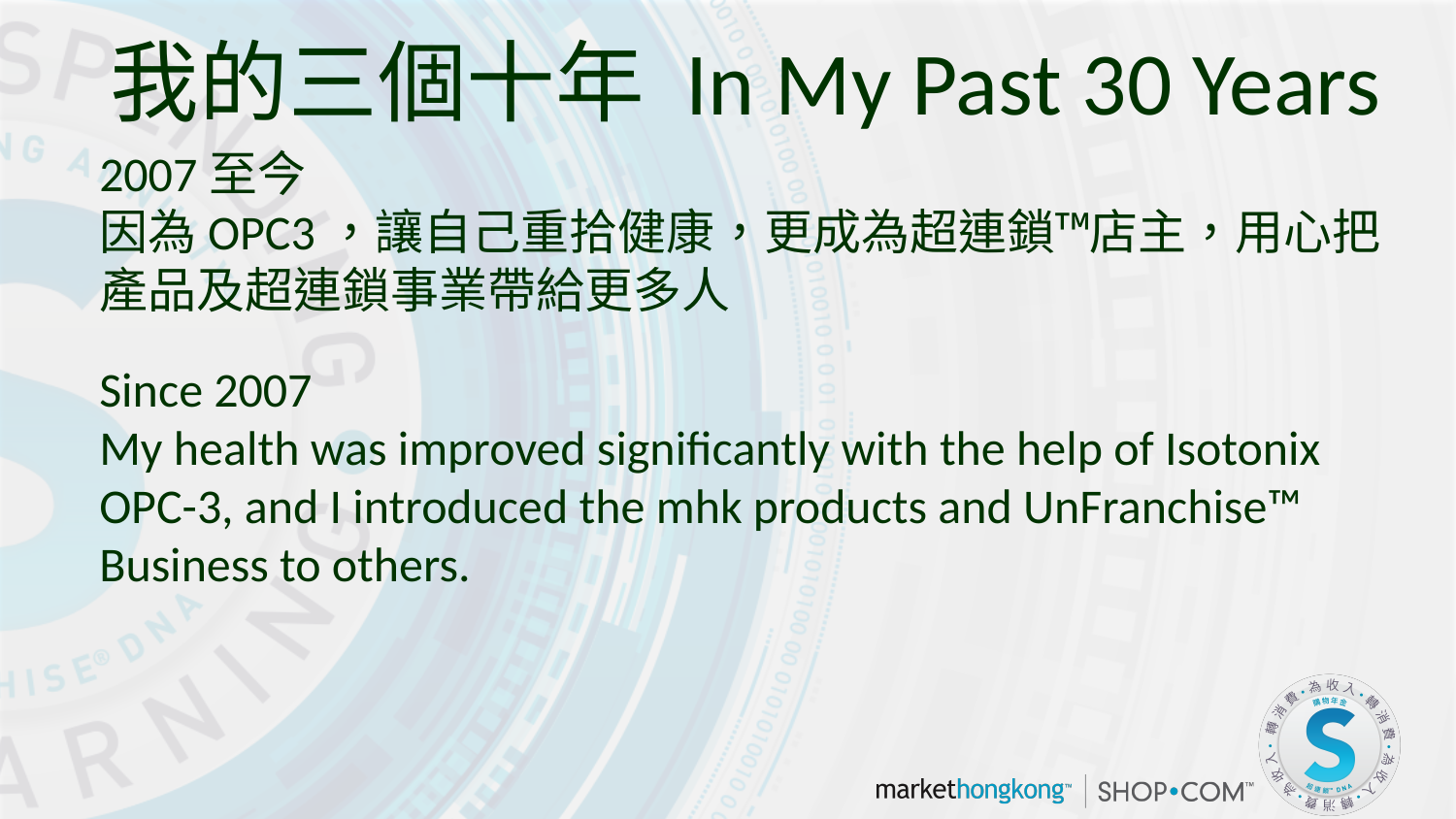

我的三個十年 In My Past 30 Years
2007至今
因為OPC3，讓自己重拾健康，更成為超連鎖™店主，用心把產品及超連鎖事業帶給更多人

Since 2007
My health was improved significantly with the help of Isotonix OPC-3, and I introduced the mhk products and UnFranchise™ Business to others.